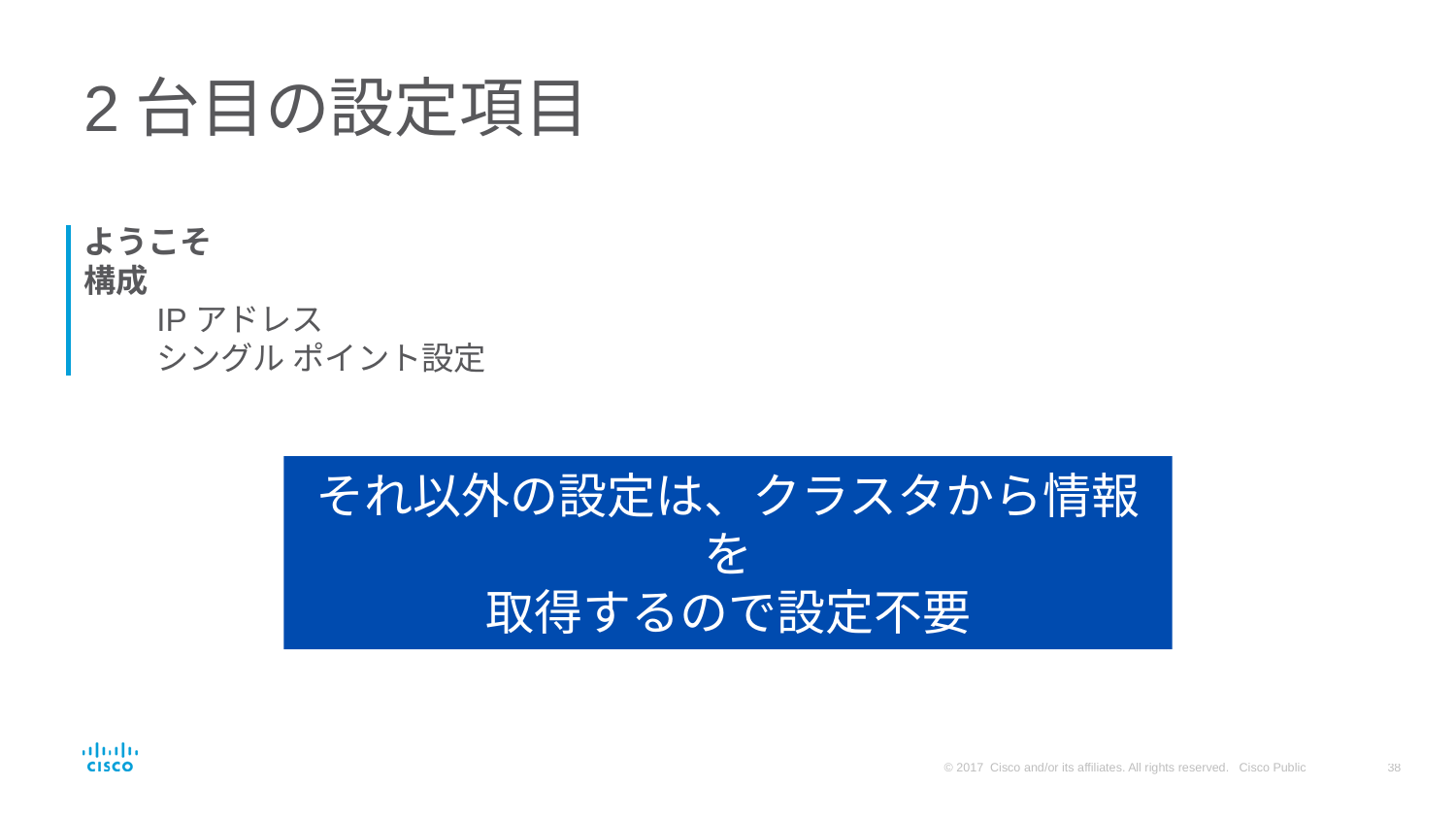

# 2台目の設定項目
ようこそ
構成
IPアドレス
シングル ポイント設定
それ以外の設定は、クラスタから情報を
取得するので設定不要